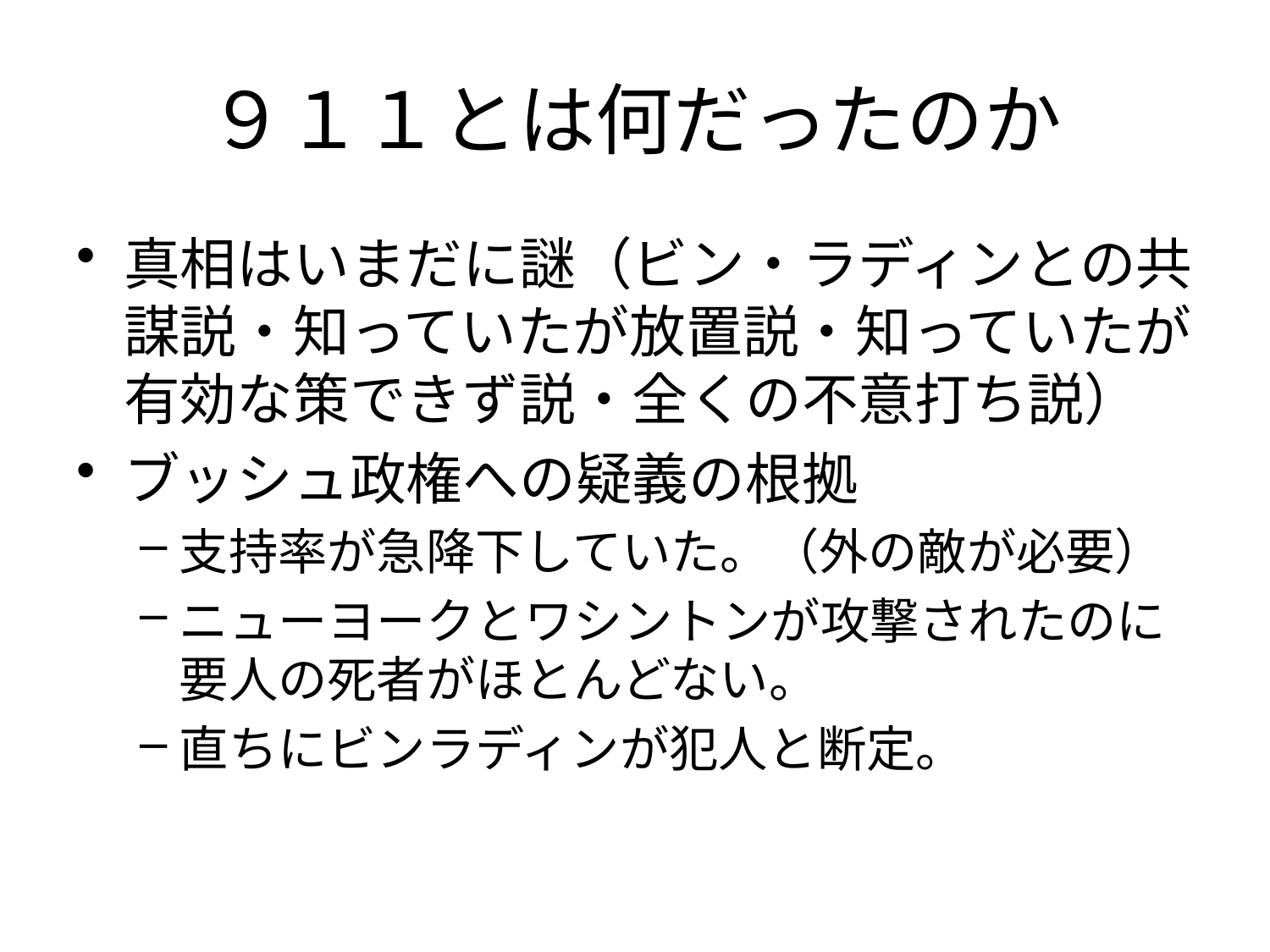

# ９１１とは何だったのか
真相はいまだに謎（ビン・ラディンとの共謀説・知っていたが放置説・知っていたが有効な策できず説・全くの不意打ち説）
ブッシュ政権への疑義の根拠
支持率が急降下していた。（外の敵が必要）
ニューヨークとワシントンが攻撃されたのに要人の死者がほとんどない。
直ちにビンラディンが犯人と断定。